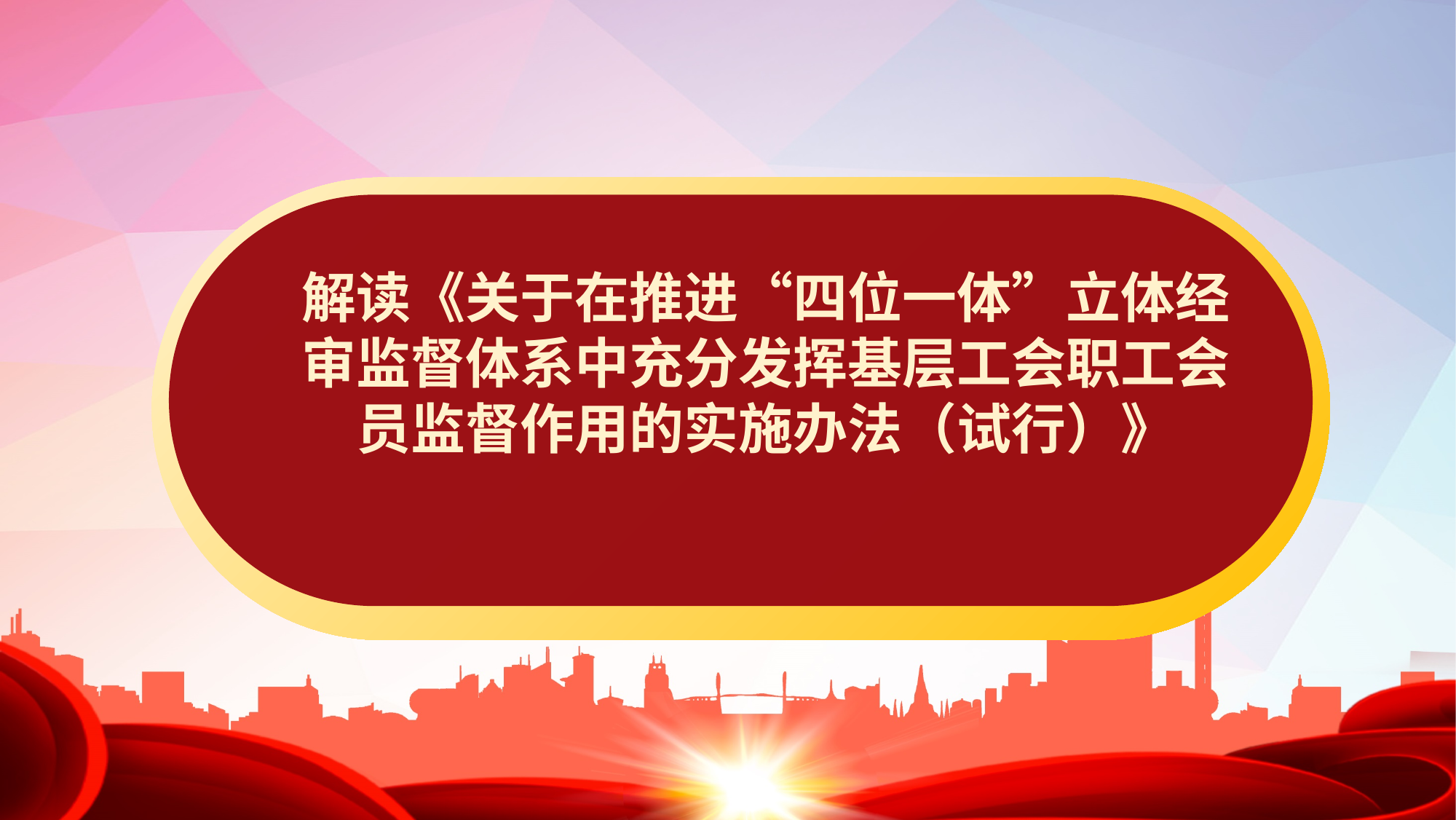

解读《关于在推进“四位一体”立体经审监督体系中充分发挥基层工会职工会员监督作用的实施办法（试行）》